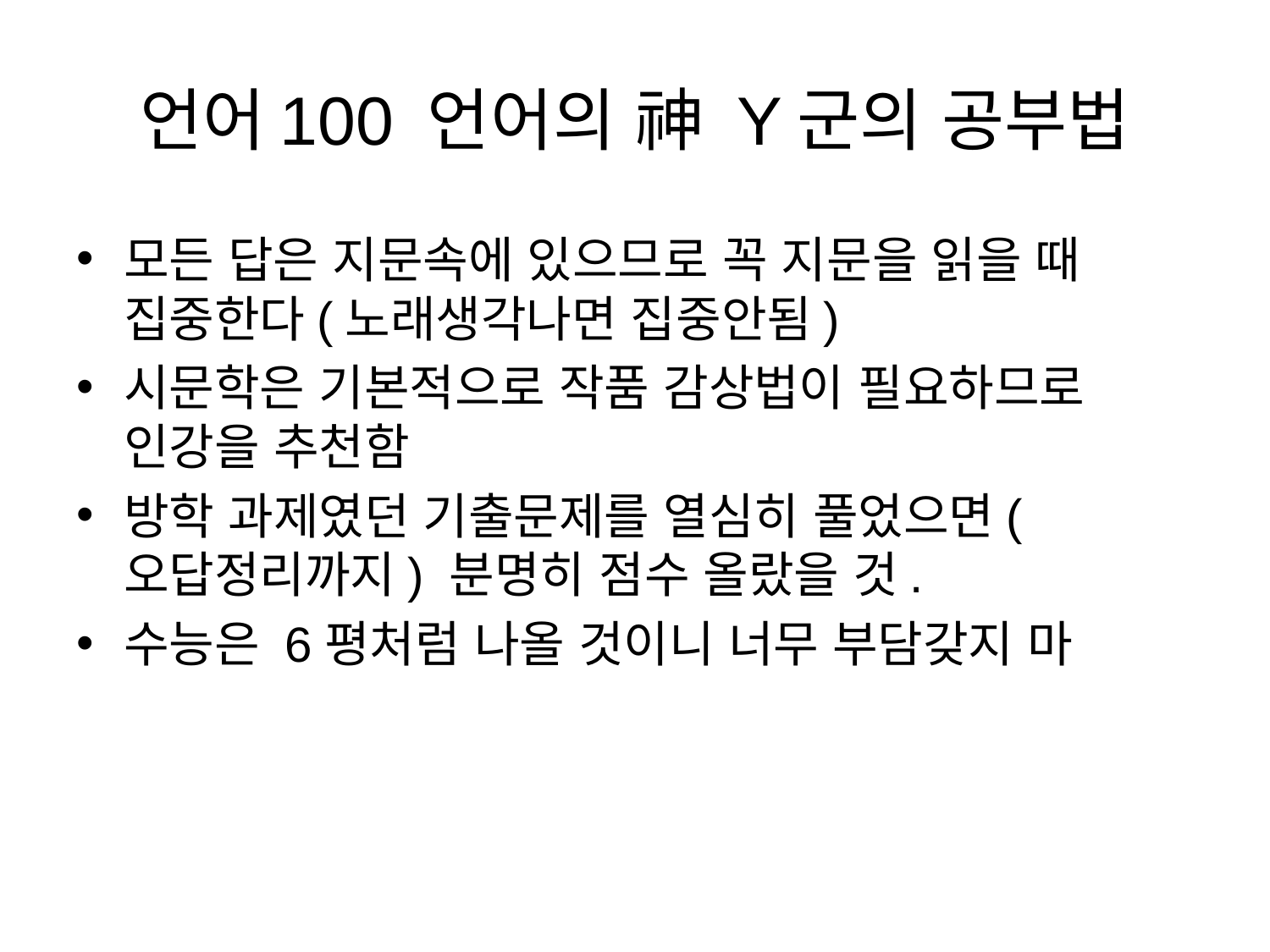

# 언어100 언어의 神 Y군의 공부법
모든 답은 지문속에 있으므로 꼭 지문을 읽을 때 집중한다(노래생각나면 집중안됨)
시문학은 기본적으로 작품 감상법이 필요하므로 인강을 추천함
방학 과제였던 기출문제를 열심히 풀었으면(오답정리까지) 분명히 점수 올랐을 것.
수능은 6평처럼 나올 것이니 너무 부담갖지 마